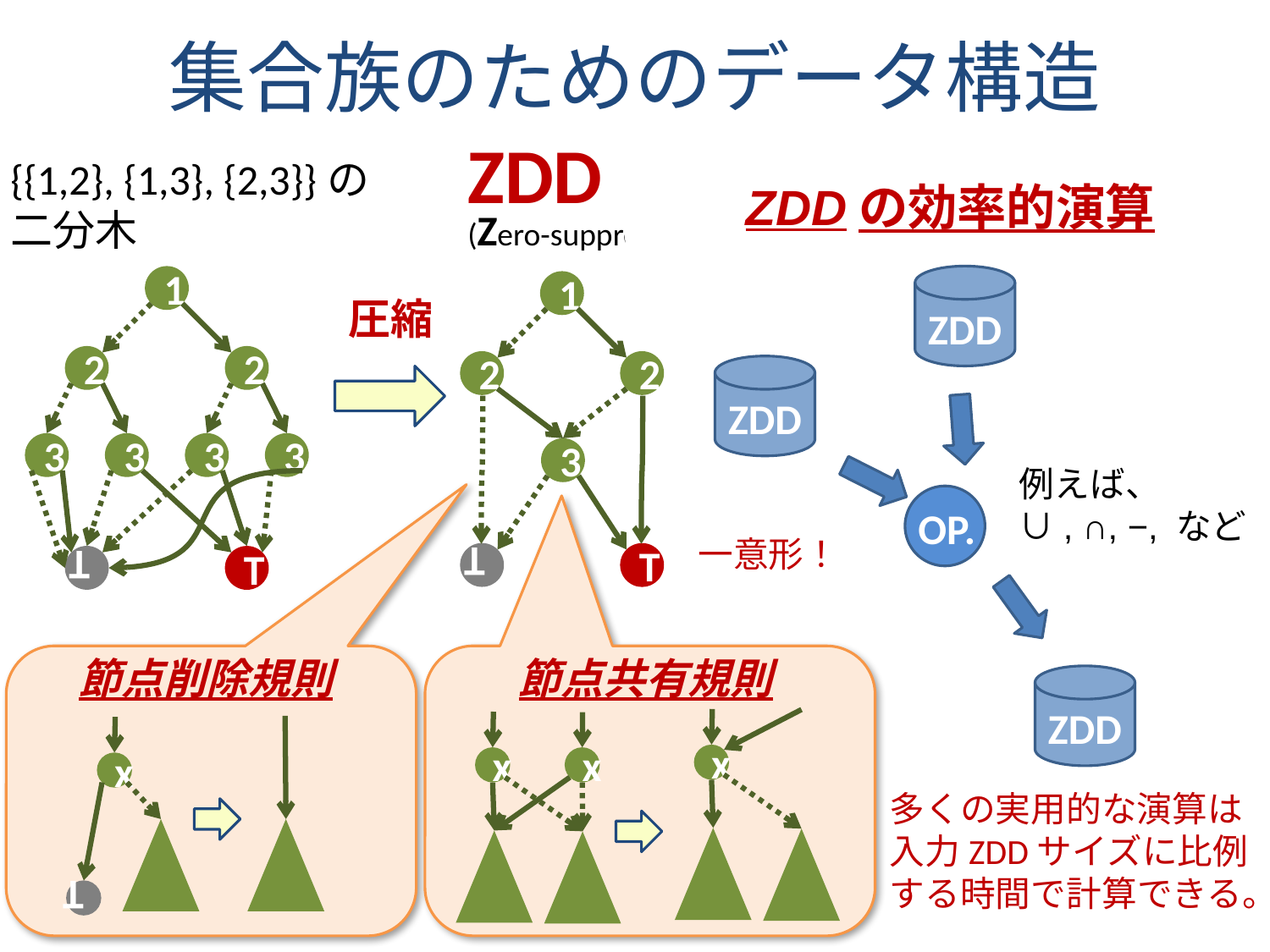

# 集合族のためのデータ構造
{{1,2}, {1,3}, {2,3}}の
二分木
1
2
2
3
3
3
3
T
T
ZDDの効率的演算

ZDD

ZDD

OP.

ZDD
例えば、
∪, ∩, −, など
多くの実用的な演算は
入力ZDDサイズに比例
する時間で計算できる。
ZDD
(Zero-suppressed Decision Diagram)
1
2
2
3
T
T
圧縮

一意形！

節点削除規則
x

T

節点共有規則
x
x
x